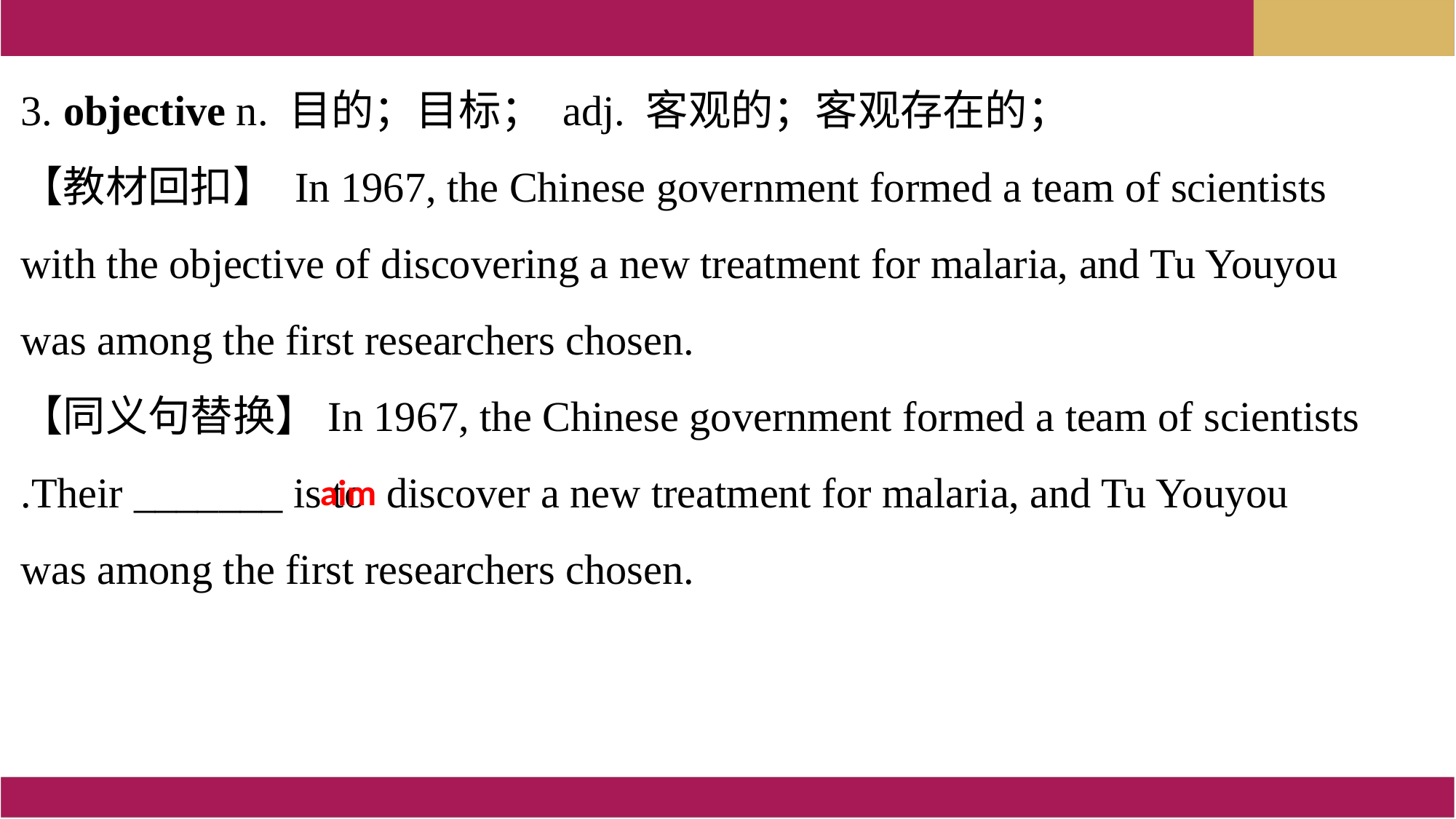

3. objective n. 目的；目标； adj. 客观的；客观存在的；
【教材回扣】 In 1967, the Chinese government formed a team of scientists with the objective of discovering a new treatment for malaria, and Tu Youyou was among the first researchers chosen.
【同义句替换】In 1967, the Chinese government formed a team of scientists .Their _______ is to  discover a new treatment for malaria, and Tu Youyou was among the first researchers chosen.

aim